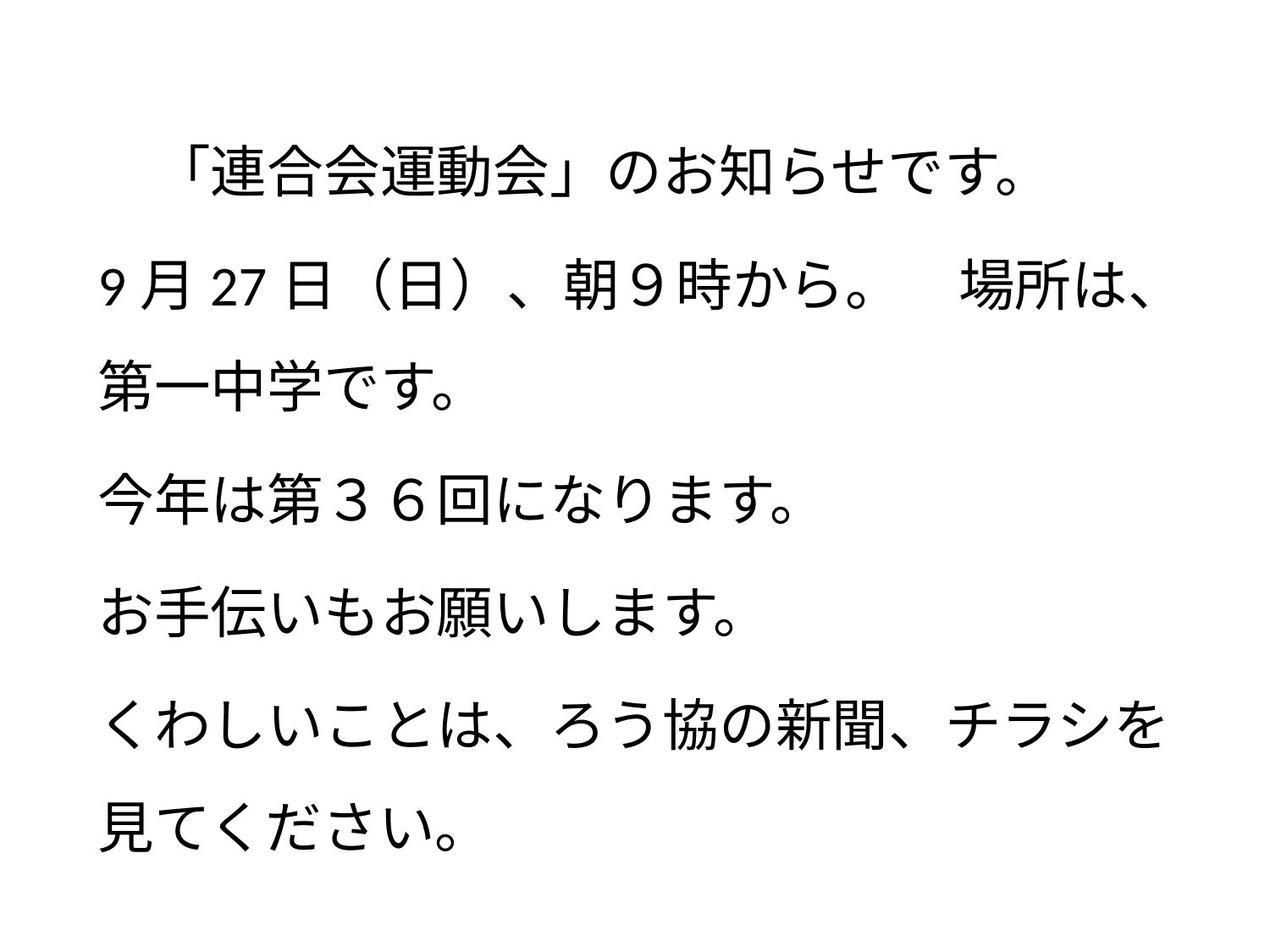

「連合会運動会」のお知らせです。
9月27日（日）、朝９時から。　場所は、第一中学です。
今年は第３６回になります。
お手伝いもお願いします。
くわしいことは、ろう協の新聞、チラシを見てください。